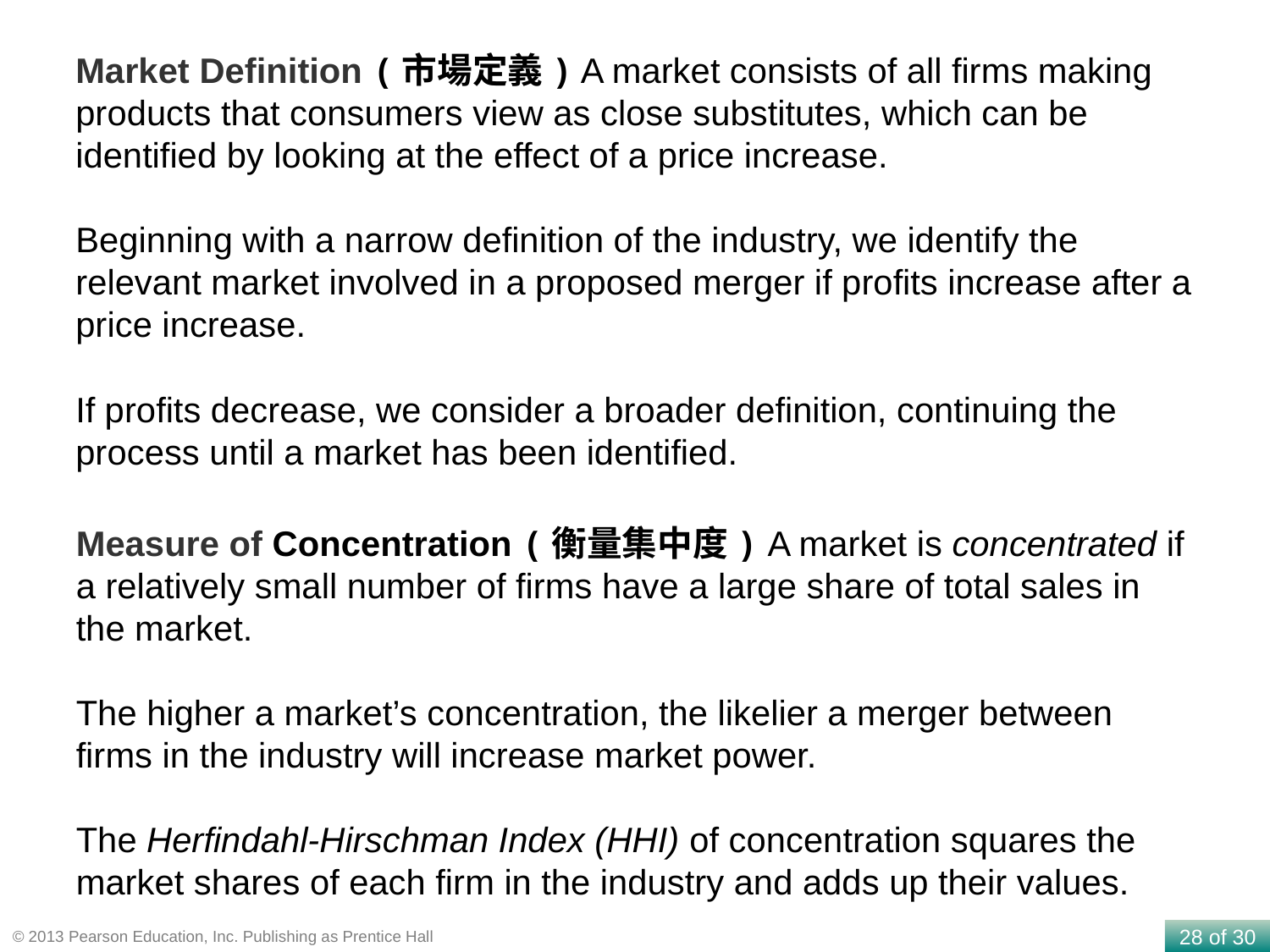

Market Definition (市場定義) A market consists of all firms making products that consumers view as close substitutes, which can be identified by looking at the effect of a price increase.

Beginning with a narrow definition of the industry, we identify the relevant market involved in a proposed merger if profits increase after a price increase.

If profits decrease, we consider a broader definition, continuing the process until a market has been identified.
Measure of Concentration (衡量集中度) A market is concentrated if a relatively small number of firms have a large share of total sales in the market.

The higher a market’s concentration, the likelier a merger between firms in the industry will increase market power.

The Herfindahl-Hirschman Index (HHI) of concentration squares the market shares of each firm in the industry and adds up their values.